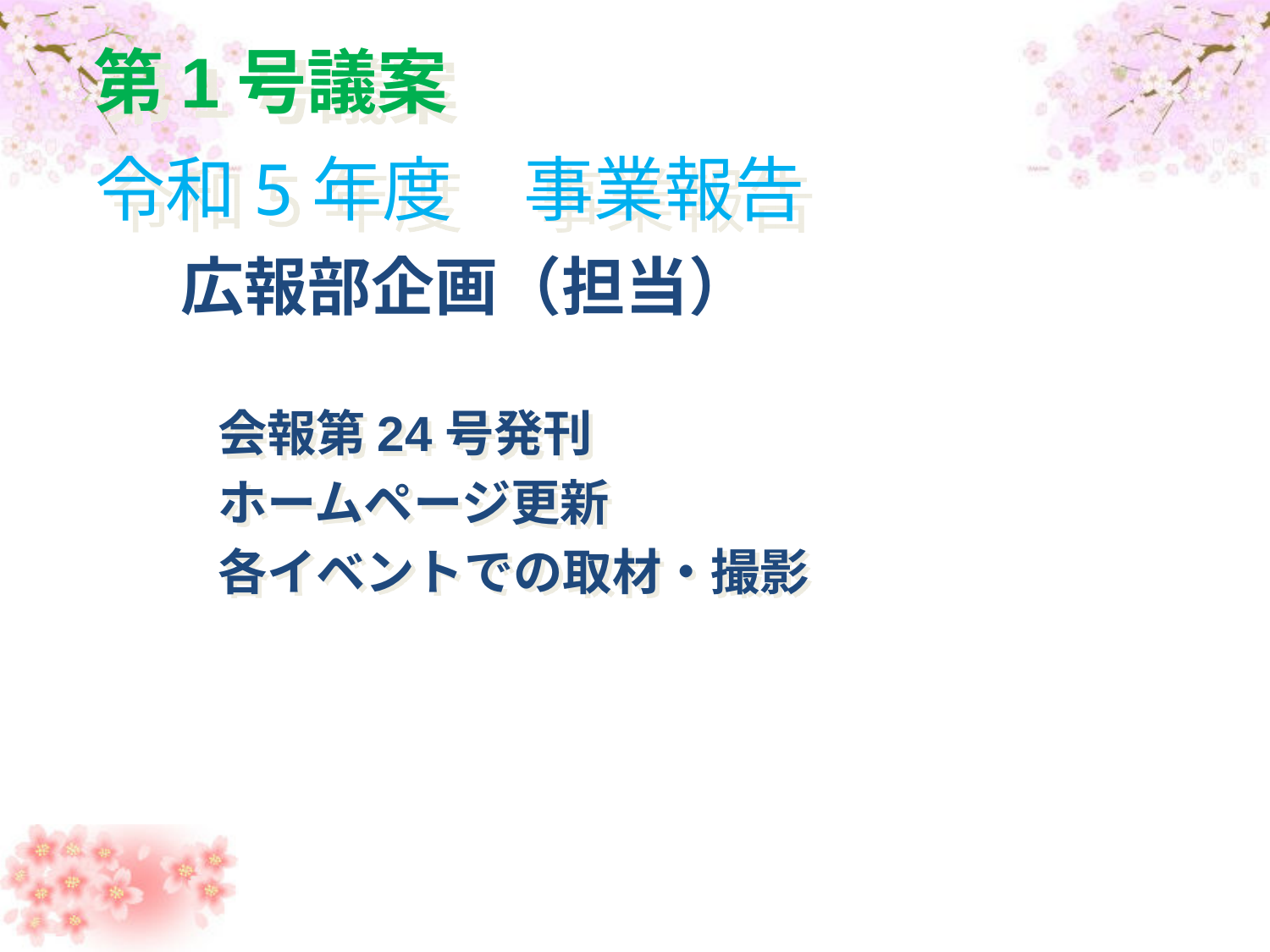

第1号議案
	令和5年度　事業報告

広報部企画（担当）
会報第24号発刊
ホームページ更新
各イベントでの取材・撮影